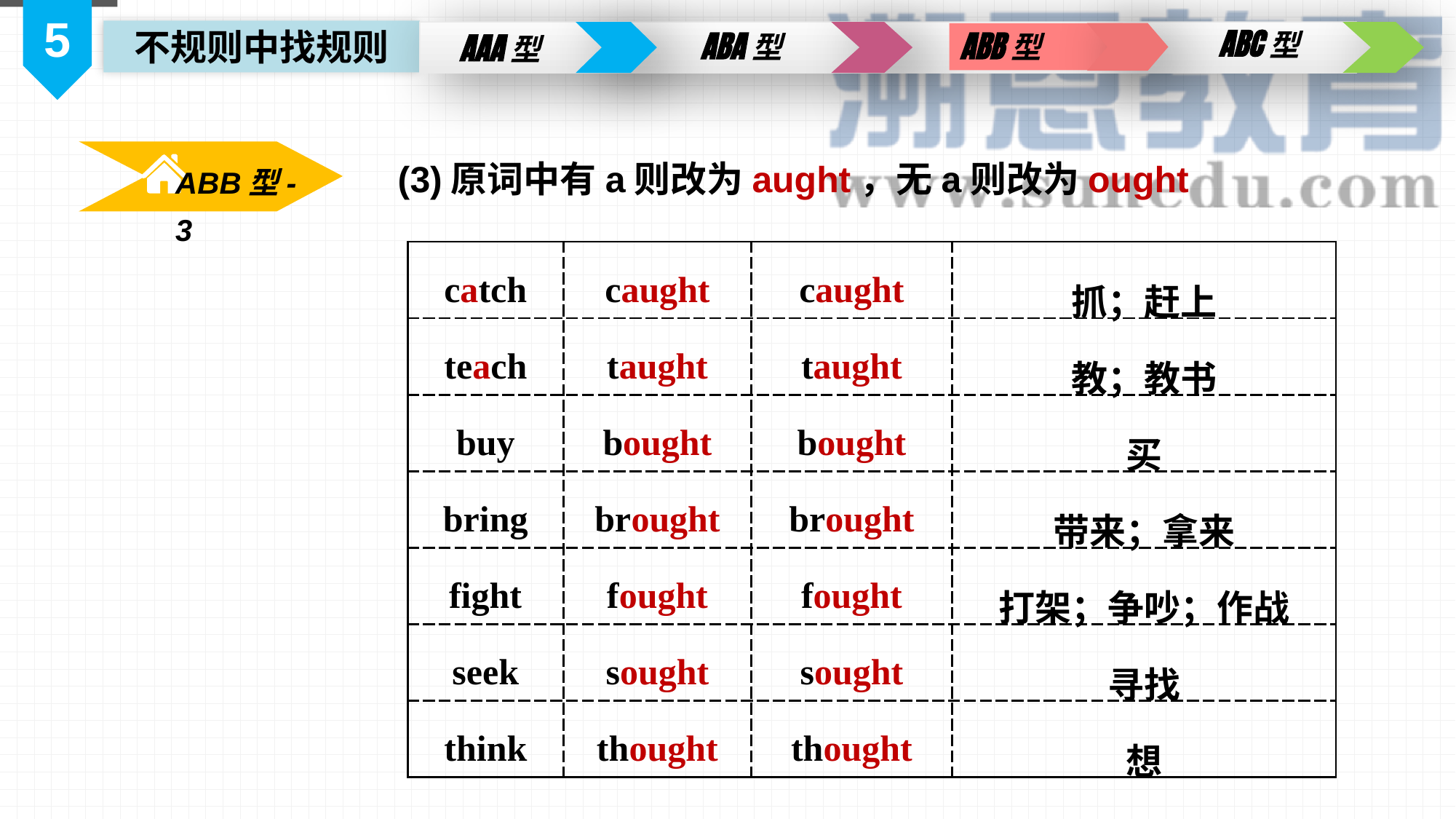

5
ABC型
不规则中找规则

ABA型
ABB型

AAA型
(3)原词中有a则改为aught，无a则改为ought

ABB型-3
| catch | caught | caught | 抓；赶上 |
| --- | --- | --- | --- |
| teach | taught | taught | 教；教书 |
| buy | bought | bought | 买 |
| bring | brought | brought | 带来；拿来 |
| fight | fought | fought | 打架；争吵；作战 |
| seek | sought | sought | 寻找 |
| think | thought | thought | 想 |